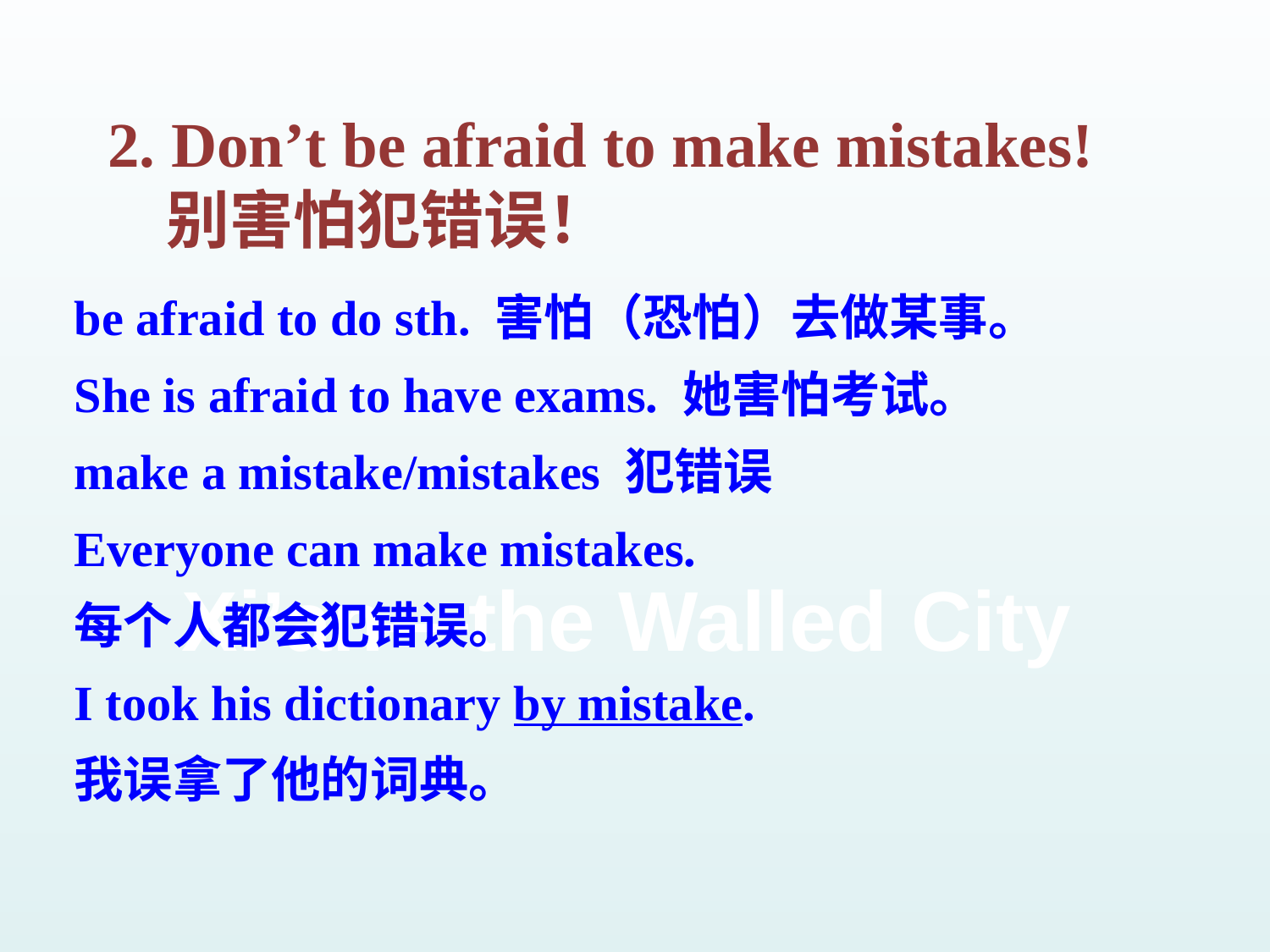

2. Don’t be afraid to make mistakes!
   别害怕犯错误！
be afraid to do sth. 害怕（恐怕）去做某事。
She is afraid to have exams. 她害怕考试。
make a mistake/mistakes 犯错误
Everyone can make mistakes.
每个人都会犯错误。
I took his dictionary by mistake.
我误拿了他的词典。
Xi’an—the Walled City